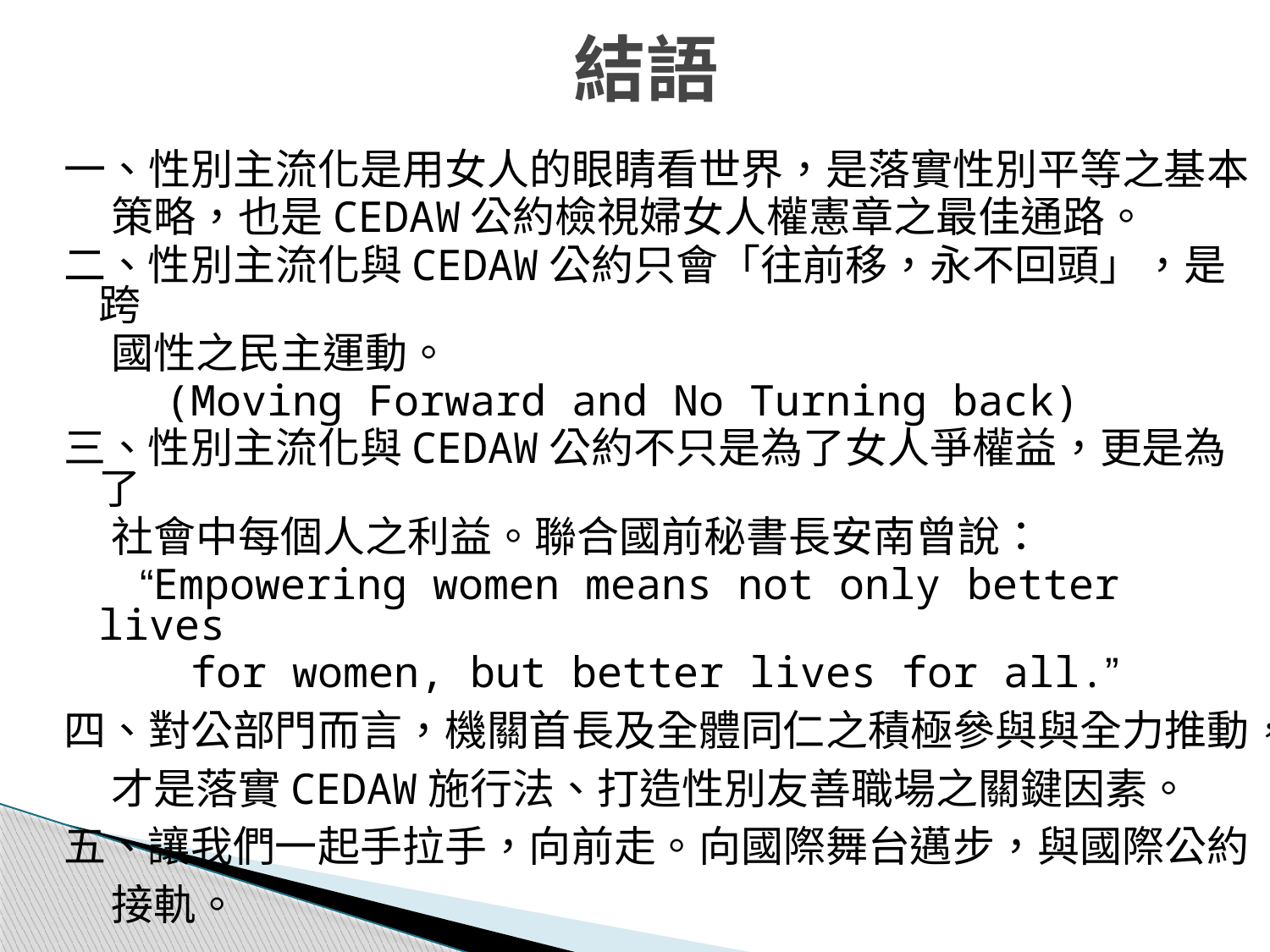

# 結語
一、性別主流化是用女人的眼睛看世界，是落實性別平等之基本
    策略，也是CEDAW公約檢視婦女人權憲章之最佳通路。
二、性別主流化與CEDAW公約只會「往前移，永不回頭」，是跨
    國性之民主運動。
    (Moving Forward and No Turning back)
三、性別主流化與CEDAW公約不只是為了女人爭權益，更是為了
    社會中每個人之利益。聯合國前秘書長安南曾說：
   “Empowering women means not only better lives
     for women, but better lives for all.”
四、對公部門而言，機關首長及全體同仁之積極參與與全力推動，
    才是落實CEDAW施行法、打造性別友善職場之關鍵因素。
五、讓我們一起手拉手，向前走。向國際舞台邁步，與國際公約
    接軌。